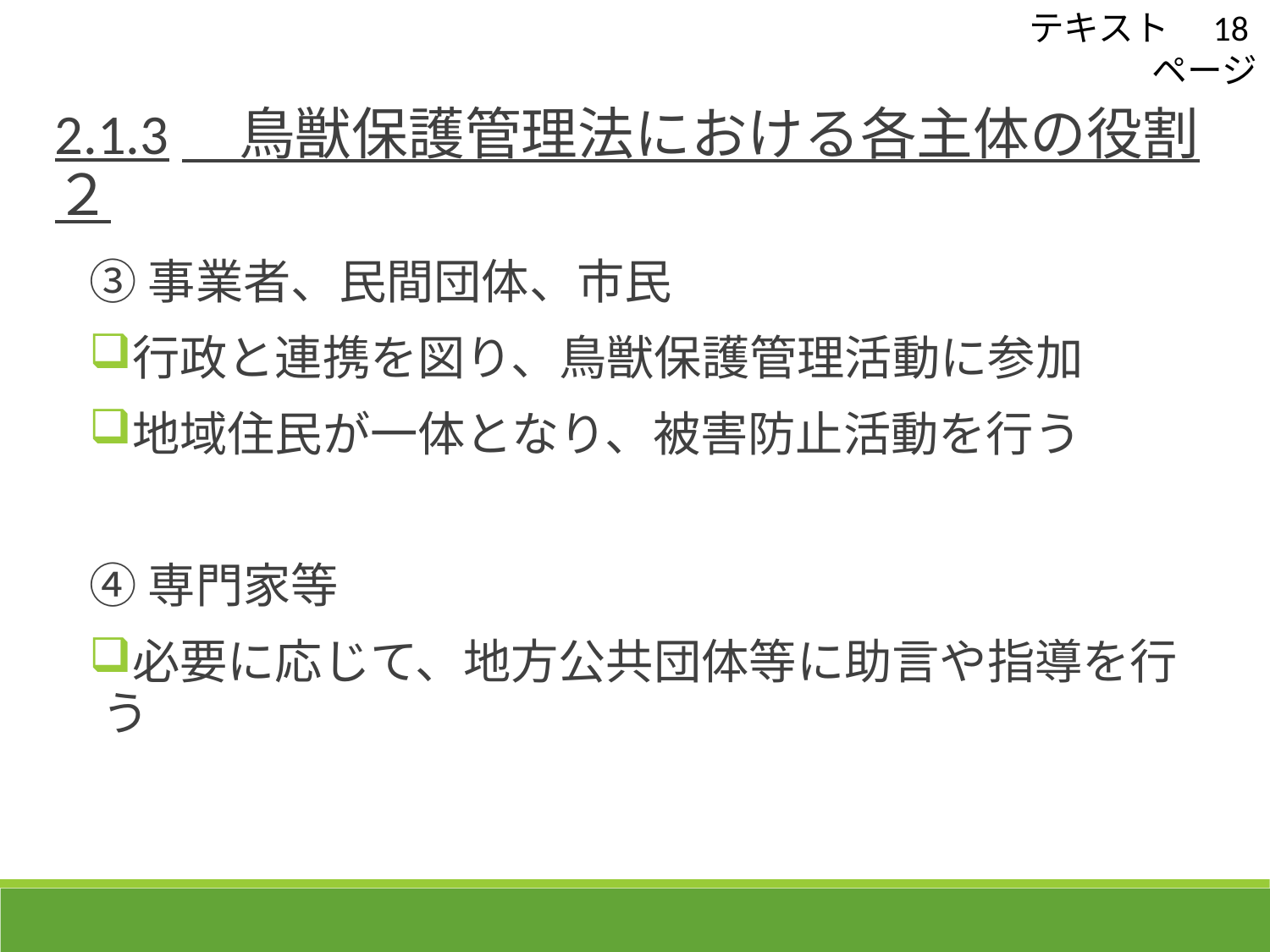

テキスト　18ページ
2.1.3　鳥獣保護管理法における各主体の役割 ２
③事業者、民間団体、市民
行政と連携を図り、鳥獣保護管理活動に参加
地域住民が一体となり、被害防止活動を行う

④専門家等
必要に応じて、地方公共団体等に助言や指導を行う